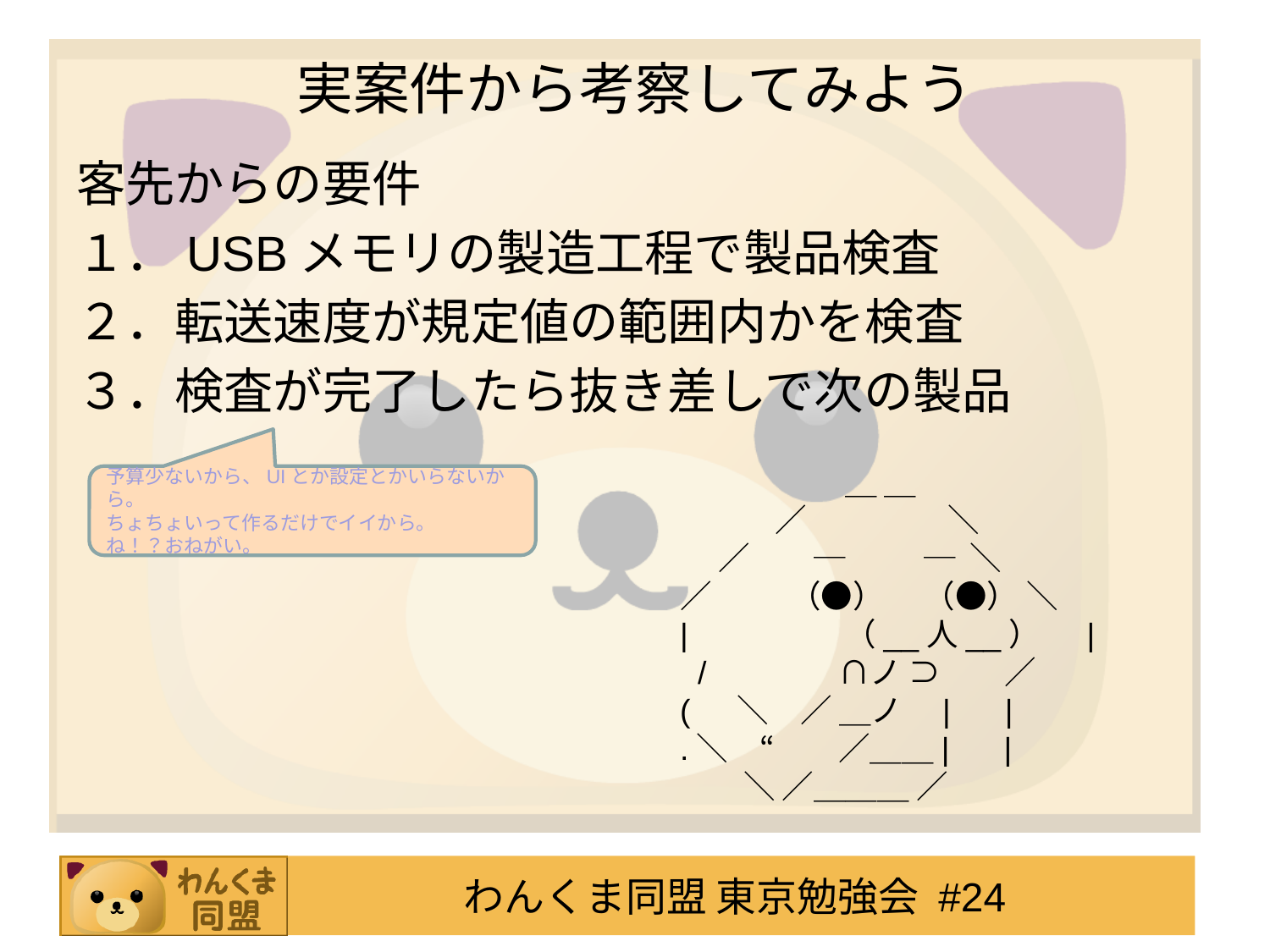

# 実案件から考察してみよう
客先からの要件
１．USBメモリの製造工程で製品検査
２．転送速度が規定値の範囲内かを検査
３．検査が完了したら抜き差しで次の製品
　　　　 　＿ ＿
　　　／　　 　 　＼
　 ／　　─　 　 ─  ＼
／ 　　 （●） 　（●） ＼
|　 　　 　 （__人__）　 |
  /　 　 　  ∩ノ ⊃　　／
(　 ＼　／ ＿ノ　|　 |
.＼　“　　／＿＿|　 |
　　＼ ／＿＿＿ ／

予算少ないから、UIとか設定とかいらないから。
ちょちょいって作るだけでイイから。
ね！？おねがい。